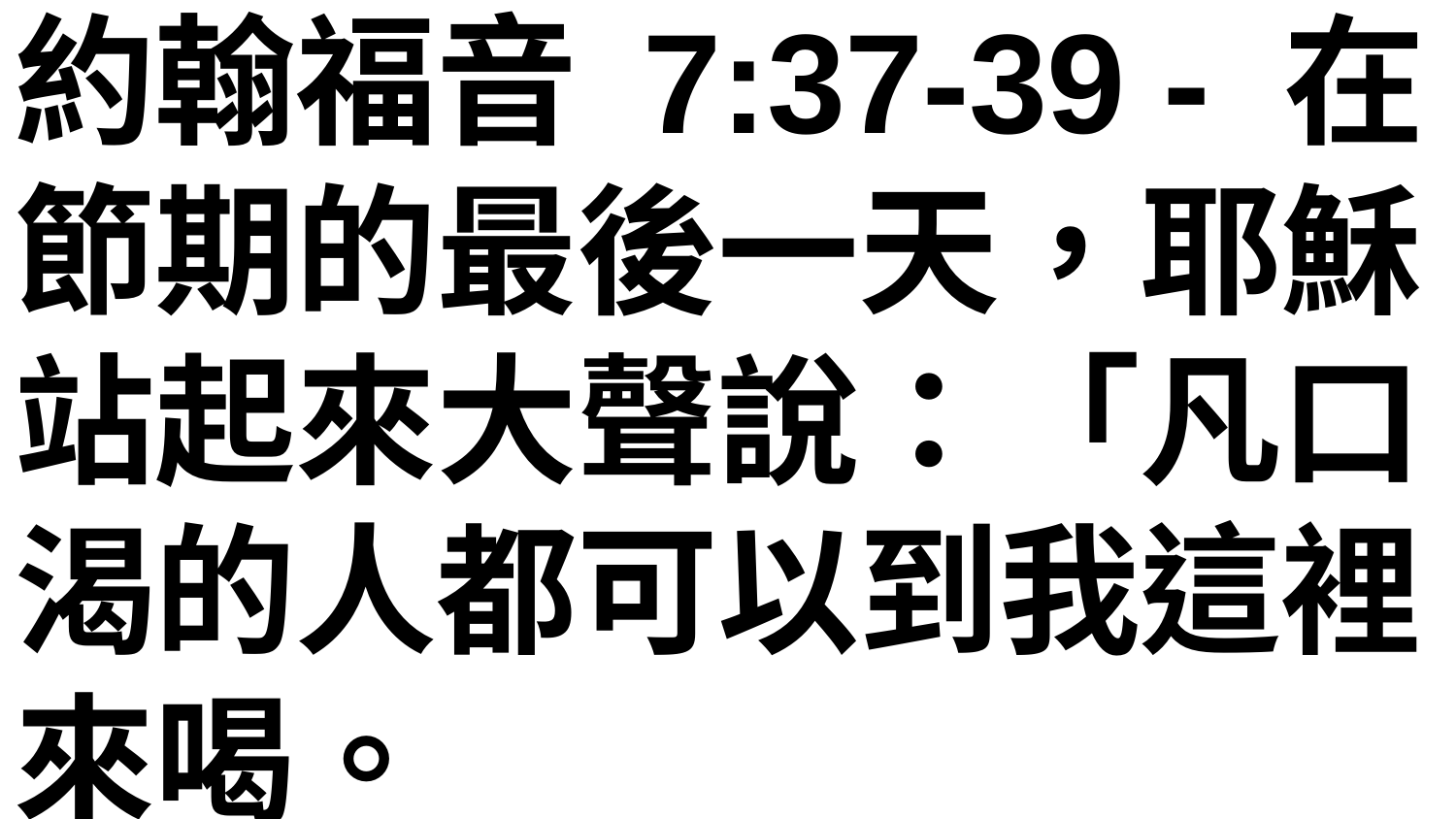

約翰福音 7:37-39 - 在節期的最後一天，耶穌站起來大聲說：「凡口渴的人都可以到我這裡來喝。

相信我的人，就如經上所說的，從他的腹中要流出活水的江河來。」他這話是指著信他的人將要受的聖靈說的，那時聖靈還沒有賜下來，因為耶穌還沒有得到榮耀。